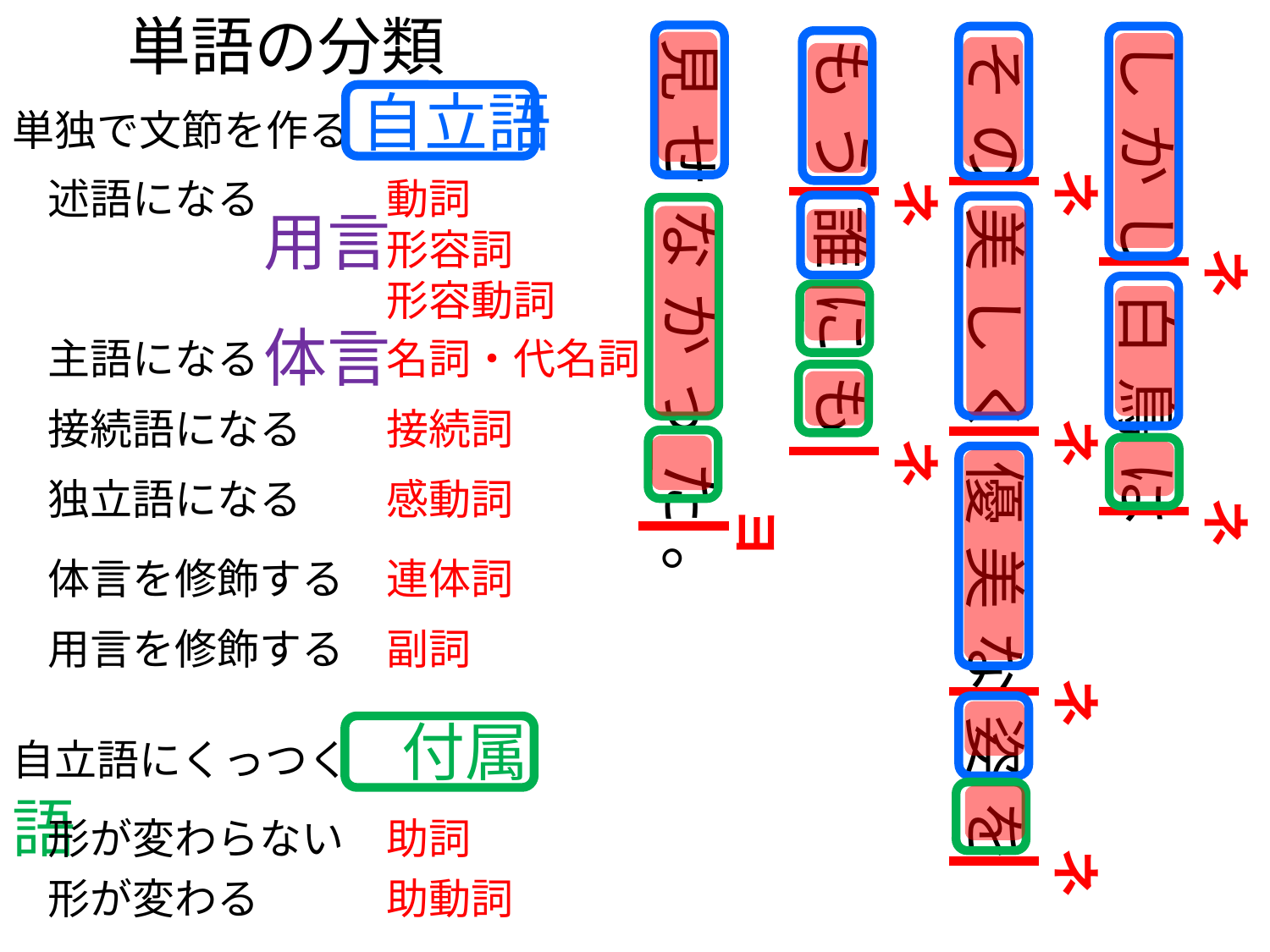

単語の分類

しかし白鳥は
その美しく優美な姿を
もう誰にも
見せなかった。
ネ
ネ
ネ
ネ
ネ
ネ
ヨ
ネ
ネ

単独で文節を作る 自立語

述語になる　　　動詞
　　　　　　　　形容詞
　　　　　　　　形容動詞
用言

体言
主語になる　　　名詞・代名詞
接続語になる　　接続詞
独立語になる　　感動詞
体言を修飾する　連体詞
用言を修飾する　副詞
自立語にくっつく　 付属語

形が変わらない　助詞
形が変わる　　　助動詞